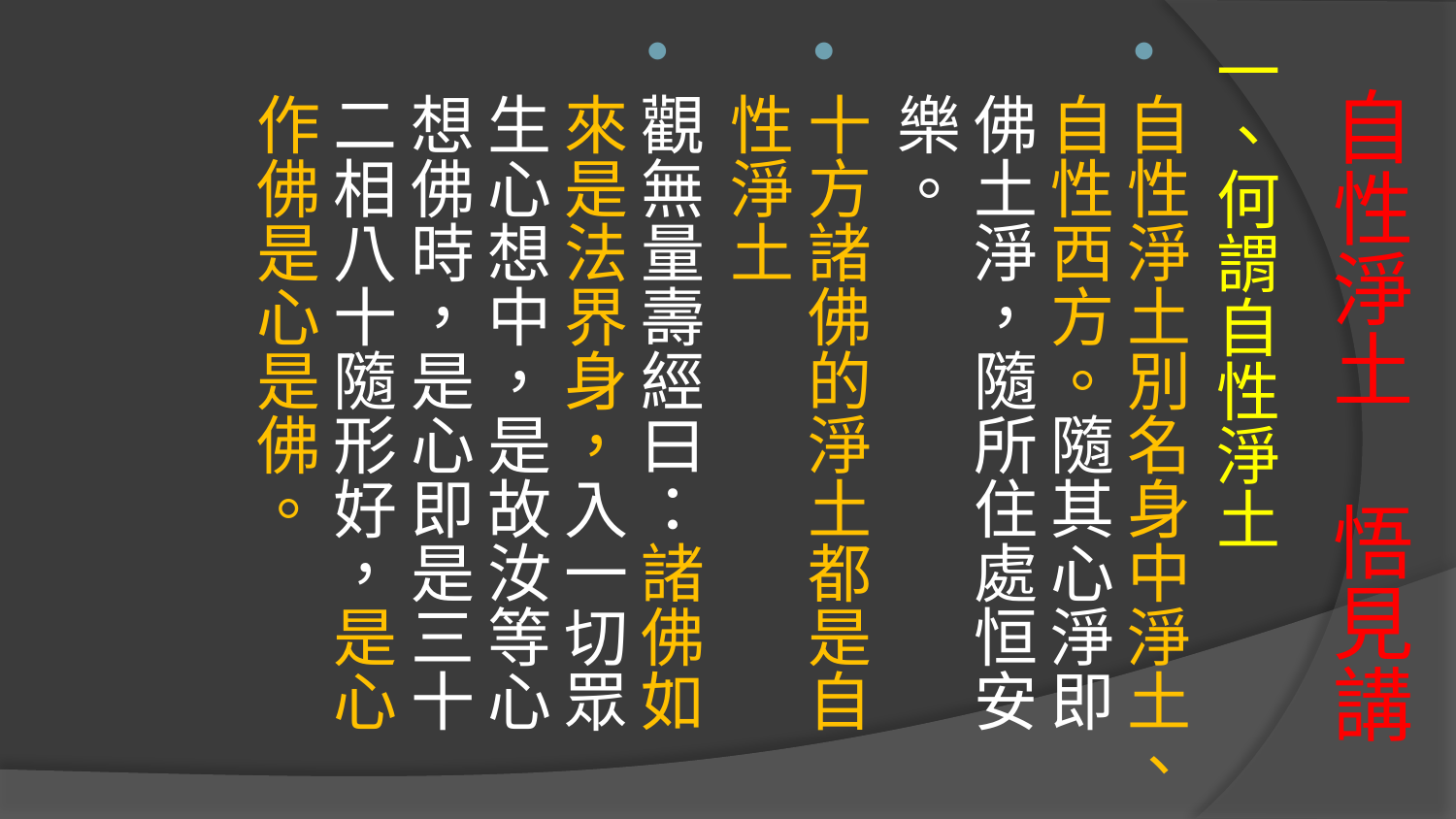

一、何謂自性淨土
自性淨土別名身中淨土、自性西方。隨其心淨即佛土淨，隨所住處恒安樂。
十方諸佛的淨土都是自性淨土
觀無量壽經曰：諸佛如來是法界身，入一切眾生心想中，是故汝等心想佛時，是心即是三十二相八十隨形好，是心作佛是心是佛。

# 自性淨土     悟見講